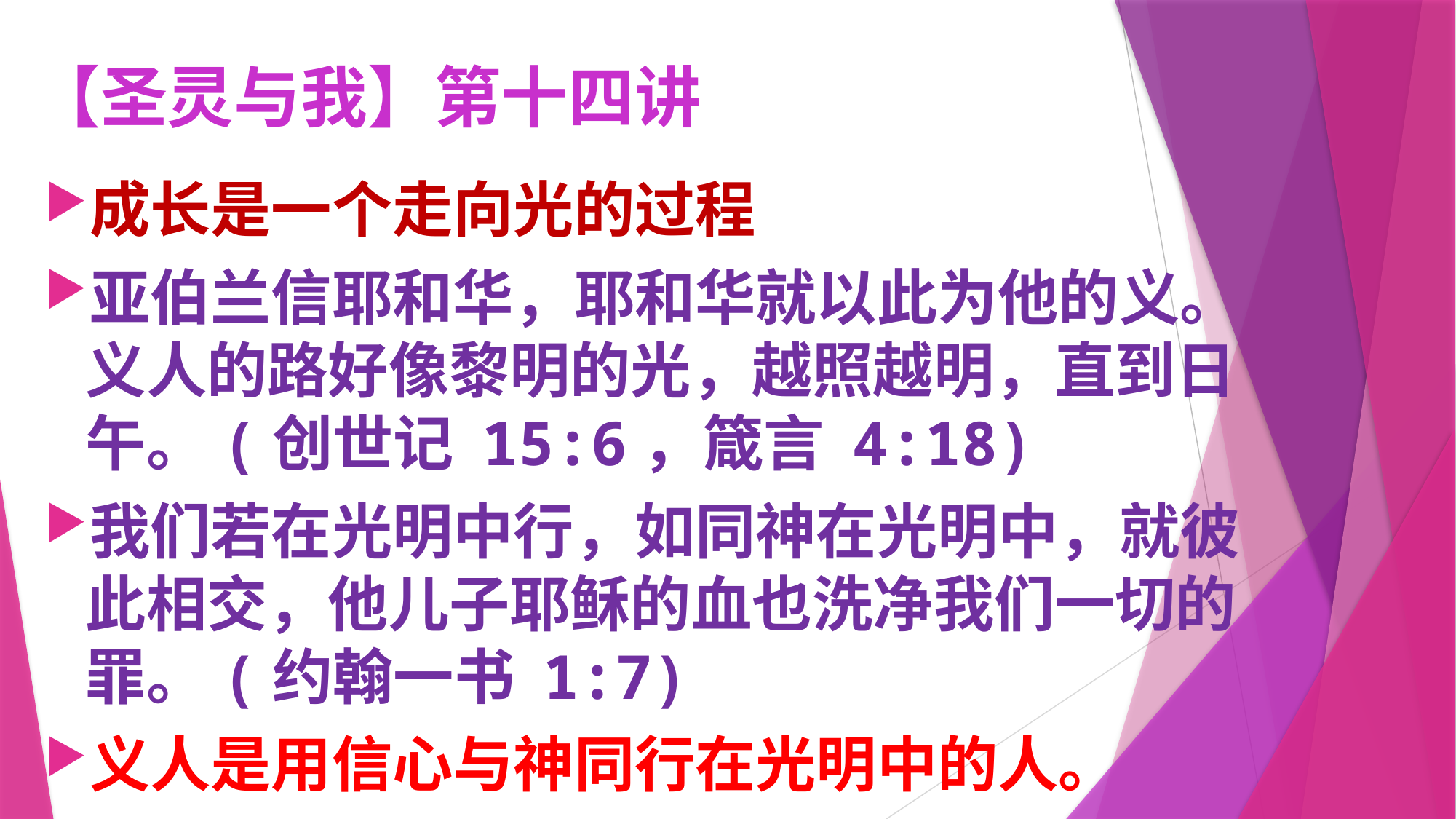

# 【圣灵与我】第十四讲
成长是一个走向光的过程
亚伯兰信耶和华，耶和华就以此为他的义。义人的路好像黎明的光，越照越明，直到日午。(创世记 15:6，箴言 4:18)
我们若在光明中行，如同神在光明中，就彼此相交，他儿子耶稣的血也洗净我们一切的罪。(约翰一书 1:7)
义人是用信心与神同行在光明中的人。